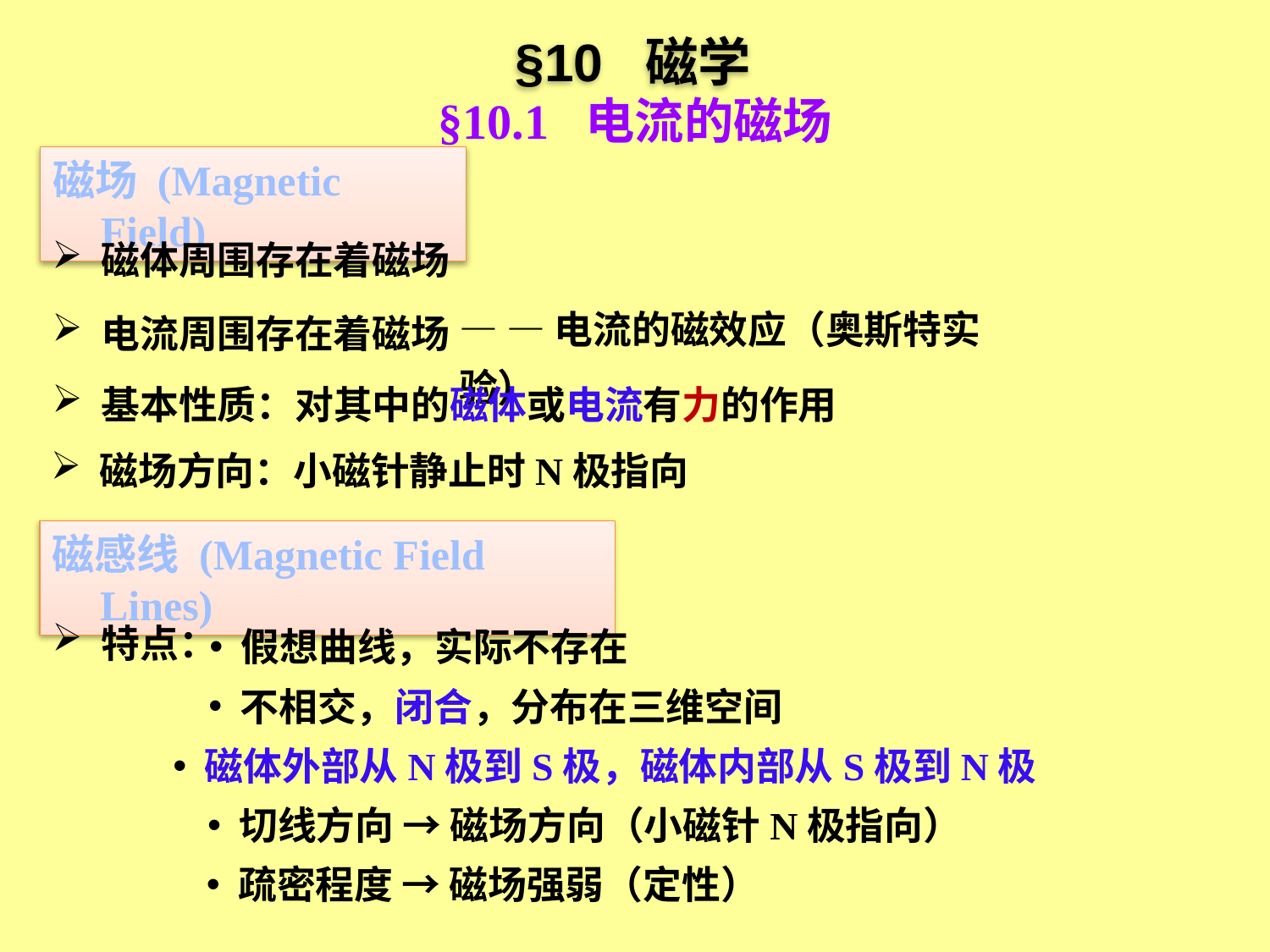

§10  磁学
§10.1  电流的磁场
磁场 (Magnetic Field)
 磁体周围存在着磁场
— —电流的磁效应（奥斯特实验）
 电流周围存在着磁场
 基本性质：对其中的磁体或电流有力的作用
 磁场方向：小磁针静止时N极指向
磁感线 (Magnetic Field Lines)
 特点：
 假想曲线，实际不存在
 不相交，闭合，分布在三维空间
 磁体外部从N极到S极，磁体内部从S极到N极
 切线方向 → 磁场方向（小磁针N极指向）
 疏密程度 → 磁场强弱（定性）